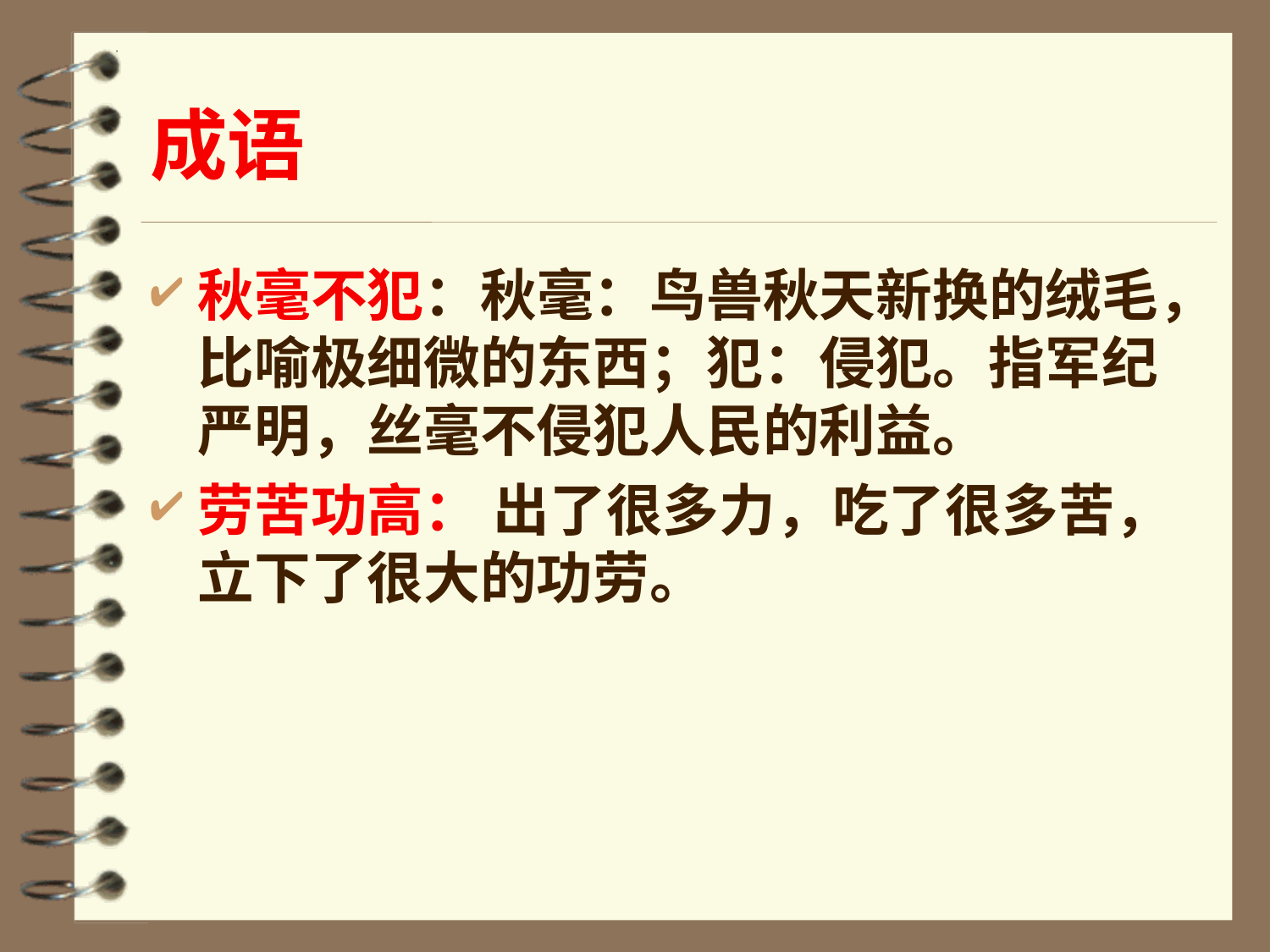

# 成语
秋毫不犯：秋毫：鸟兽秋天新换的绒毛，比喻极细微的东西；犯：侵犯。指军纪严明，丝毫不侵犯人民的利益。
劳苦功高： 出了很多力，吃了很多苦，立下了很大的功劳。